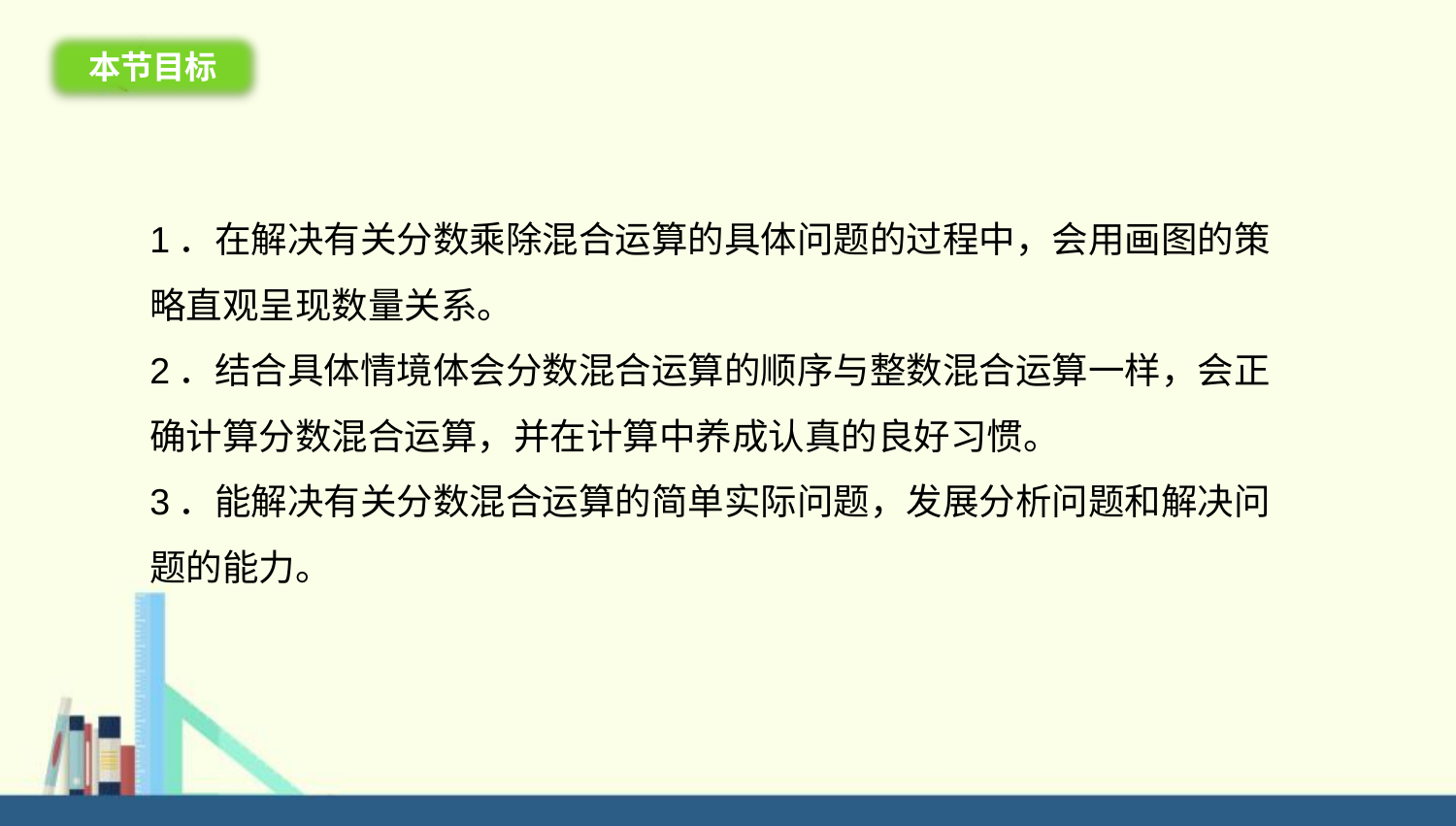

本节目标
1．在解决有关分数乘除混合运算的具体问题的过程中，会用画图的策略直观呈现数量关系。
2．结合具体情境体会分数混合运算的顺序与整数混合运算一样，会正确计算分数混合运算，并在计算中养成认真的良好习惯。
3．能解决有关分数混合运算的简单实际问题，发展分析问题和解决问题的能力。